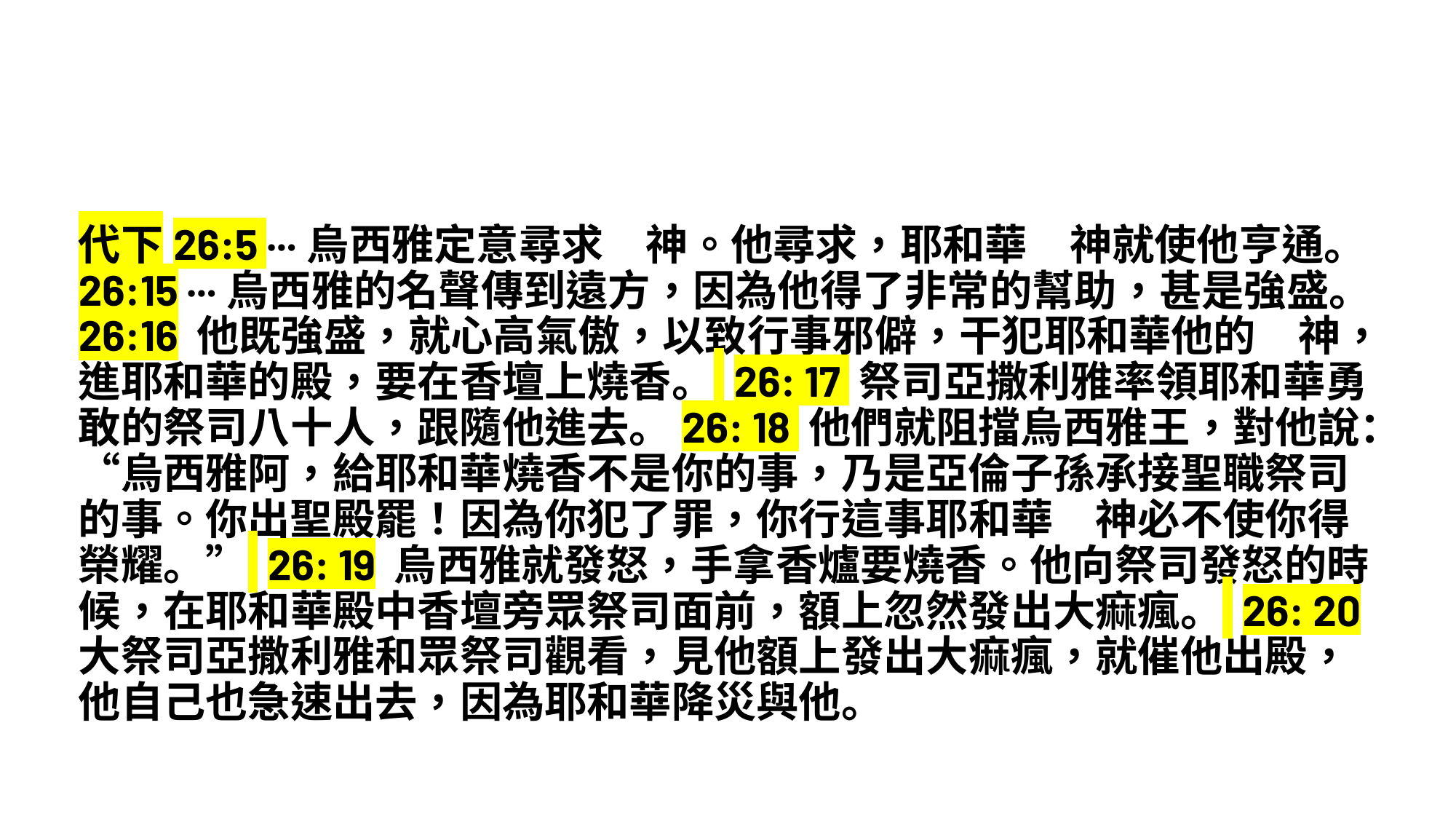

代下26:5 ···烏西雅定意尋求　神。他尋求，耶和華　神就使他亨通。26:15 ···烏西雅的名聲傳到遠方，因為他得了非常的幫助，甚是強盛。26:16 他既強盛，就心高氣傲，以致行事邪僻，干犯耶和華他的　神，進耶和華的殿，要在香壇上燒香。 26: 17 祭司亞撒利雅率領耶和華勇敢的祭司八十人，跟隨他進去。26: 18 他們就阻擋烏西雅王，對他說：“烏西雅阿，給耶和華燒香不是你的事，乃是亞倫子孫承接聖職祭司的事。你出聖殿罷！因為你犯了罪，你行這事耶和華　神必不使你得榮耀。” 26: 19 烏西雅就發怒，手拿香爐要燒香。他向祭司發怒的時候，在耶和華殿中香壇旁眾祭司面前，額上忽然發出大痲瘋。 26: 20 大祭司亞撒利雅和眾祭司觀看，見他額上發出大痲瘋，就催他出殿，他自己也急速出去，因為耶和華降災與他。